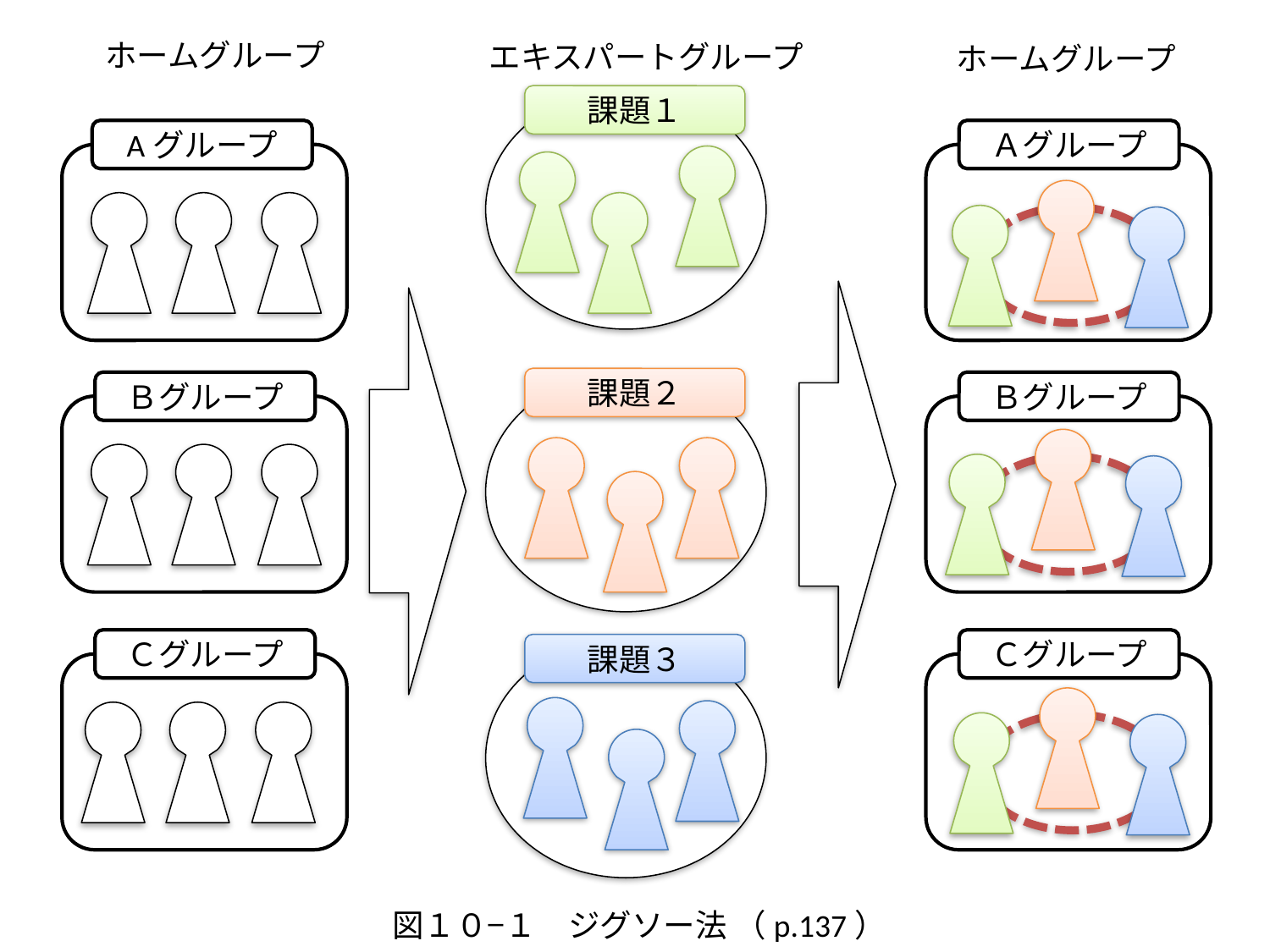

ホームグループ
エキスパートグループ
ホームグループ
課題１

Aグループ
Ａグループ

課題２
Ｂグループ

Ｂグループ

Ｃグループ
Ｃグループ
課題３

図１０−１　ジグソー法 （p.137）